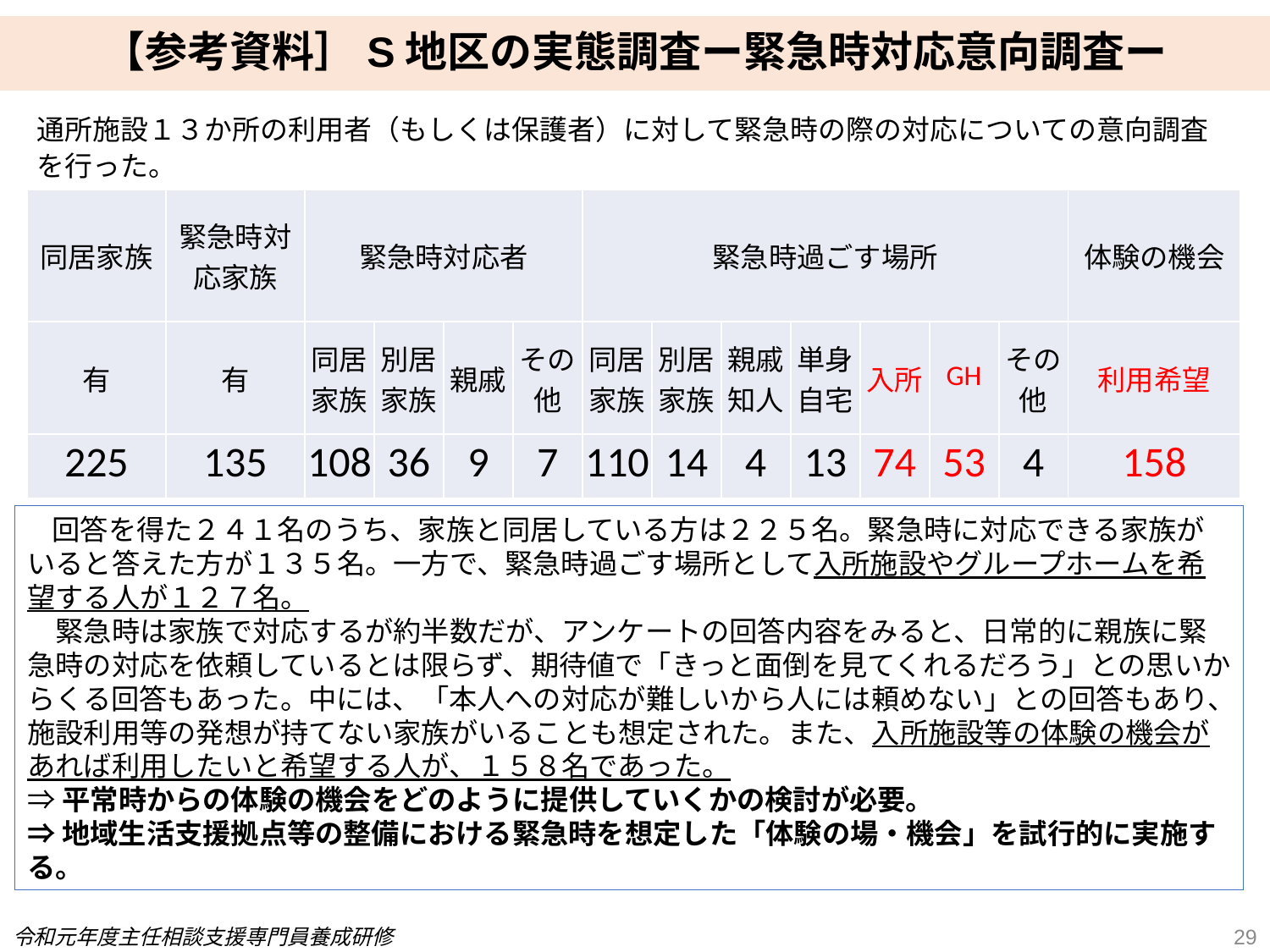

【参考資料］S地区の実態調査ー緊急時対応意向調査ー
通所施設１３か所の利用者（もしくは保護者）に対して緊急時の際の対応についての意向調査を行った。
| 同居家族 | 緊急時対応家族 | 緊急時対応者 |  |  |  | 緊急時過ごす場所 |  |  |  |  |  |  | 体験の機会 |
| --- | --- | --- | --- | --- | --- | --- | --- | --- | --- | --- | --- | --- | --- |
| 有 | 有 | 同居家族 | 別居家族 | 親戚 | その他 | 同居家族 | 別居家族 | 親戚知人 | 単身自宅 | 入所 | GH | その他 | 利用希望 |
| 225 | 135 | 108 | 36 | 9 | 7 | 110 | 14 | 4 | 13 | 74 | 53 | 4 | 158 |
　回答を得た２４１名のうち、家族と同居している方は２２５名。緊急時に対応できる家族がいると答えた方が１３５名。一方で、緊急時過ごす場所として入所施設やグループホームを希望する人が１２７名。
　緊急時は家族で対応するが約半数だが、アンケートの回答内容をみると、日常的に親族に緊急時の対応を依頼しているとは限らず、期待値で「きっと面倒を見てくれるだろう」との思いからくる回答もあった。中には、「本人への対応が難しいから人には頼めない」との回答もあり、施設利用等の発想が持てない家族がいることも想定された。また、入所施設等の体験の機会があれば利用したいと希望する人が、１５８名であった。
⇒平常時からの体験の機会をどのように提供していくかの検討が必要。
⇒地域生活支援拠点等の整備における緊急時を想定した「体験の場・機会」を試行的に実施する。
令和元年度主任相談支援専門員養成研修
29